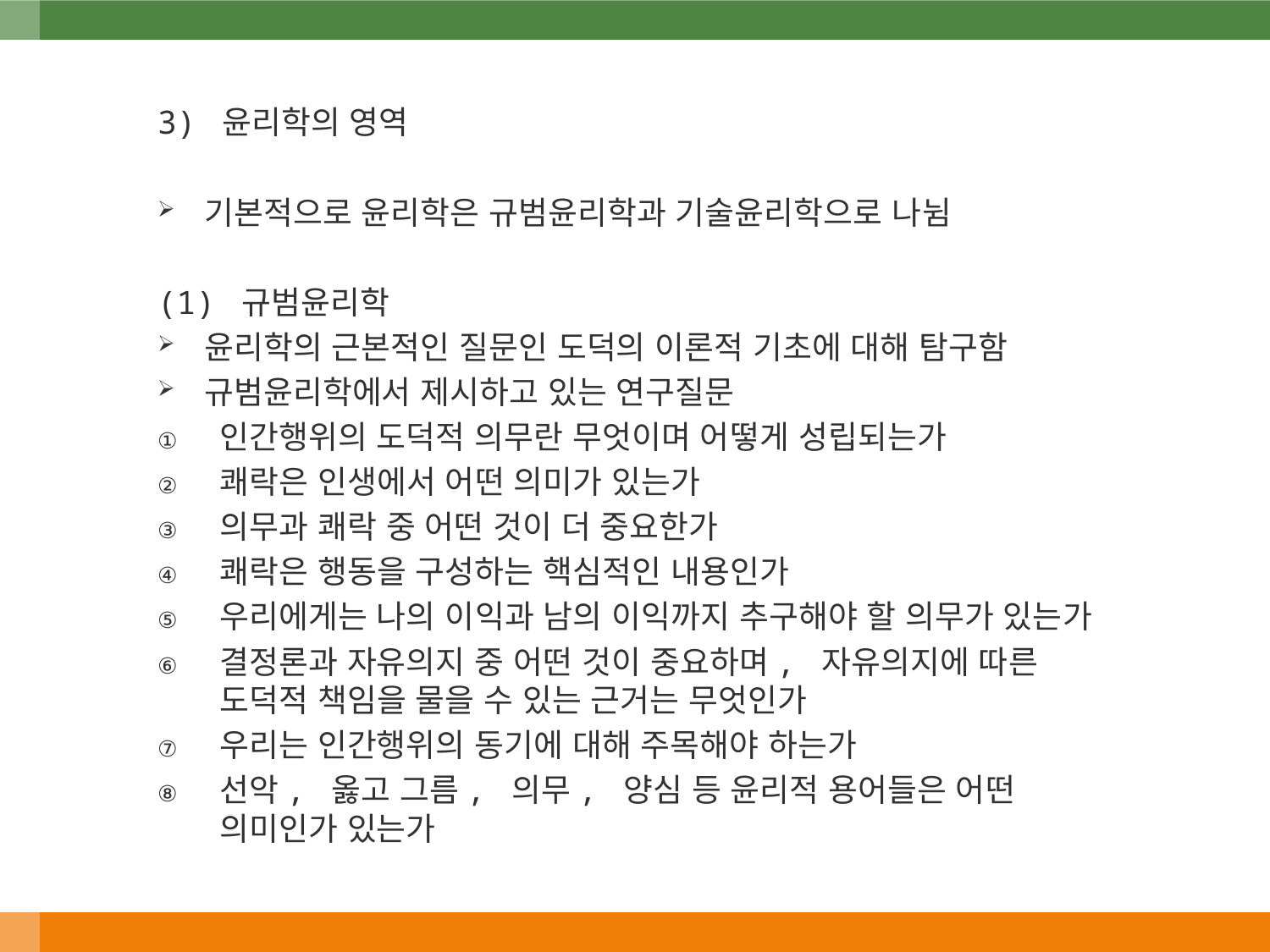

3) 윤리학의 영역

기본적으로 윤리학은 규범윤리학과 기술윤리학으로 나뉨

(1) 규범윤리학
윤리학의 근본적인 질문인 도덕의 이론적 기초에 대해 탐구함
규범윤리학에서 제시하고 있는 연구질문
인간행위의 도덕적 의무란 무엇이며 어떻게 성립되는가
쾌락은 인생에서 어떤 의미가 있는가
의무과 쾌락 중 어떤 것이 더 중요한가
쾌락은 행동을 구성하는 핵심적인 내용인가
우리에게는 나의 이익과 남의 이익까지 추구해야 할 의무가 있는가
결정론과 자유의지 중 어떤 것이 중요하며, 자유의지에 따른 도덕적 책임을 물을 수 있는 근거는 무엇인가
우리는 인간행위의 동기에 대해 주목해야 하는가
선악, 옳고 그름, 의무, 양심 등 윤리적 용어들은 어떤 의미인가 있는가